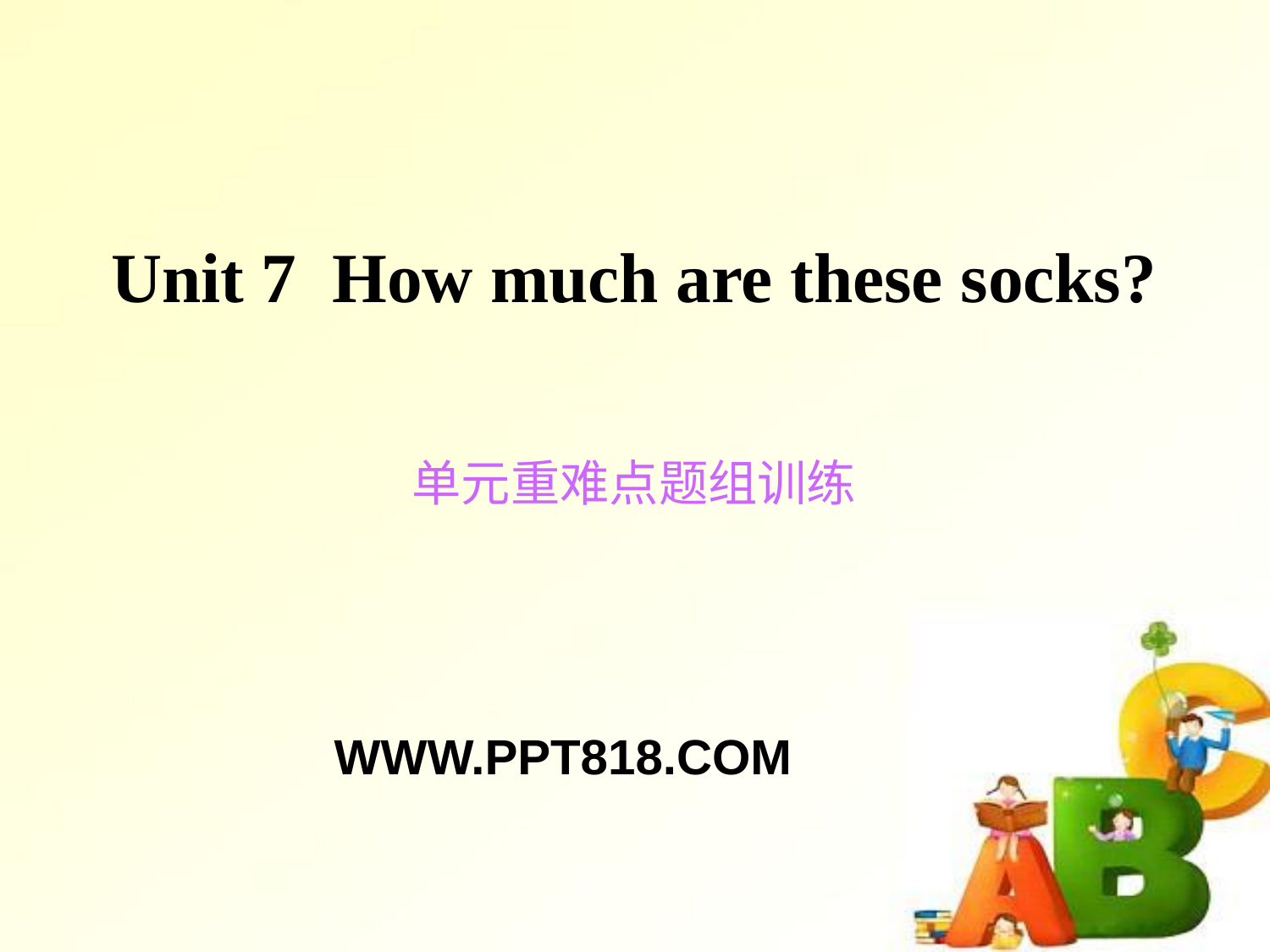

Unit 7  How much are these socks?
单元重难点题组训练
WWW.PPT818.COM